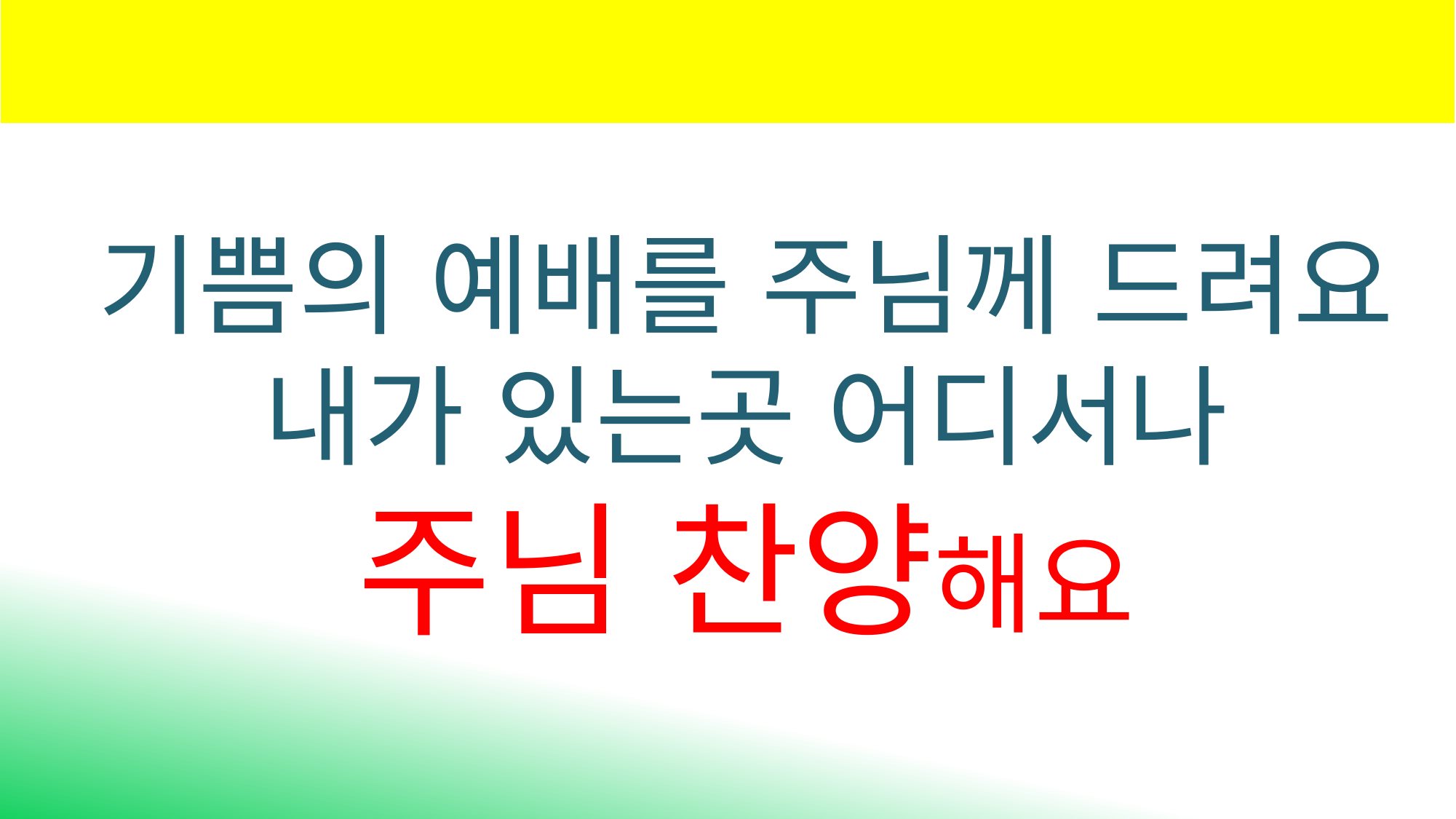

기쁨의 예배를 주님께 드려요
내가 있는곳 어디서나
주님 찬양해요